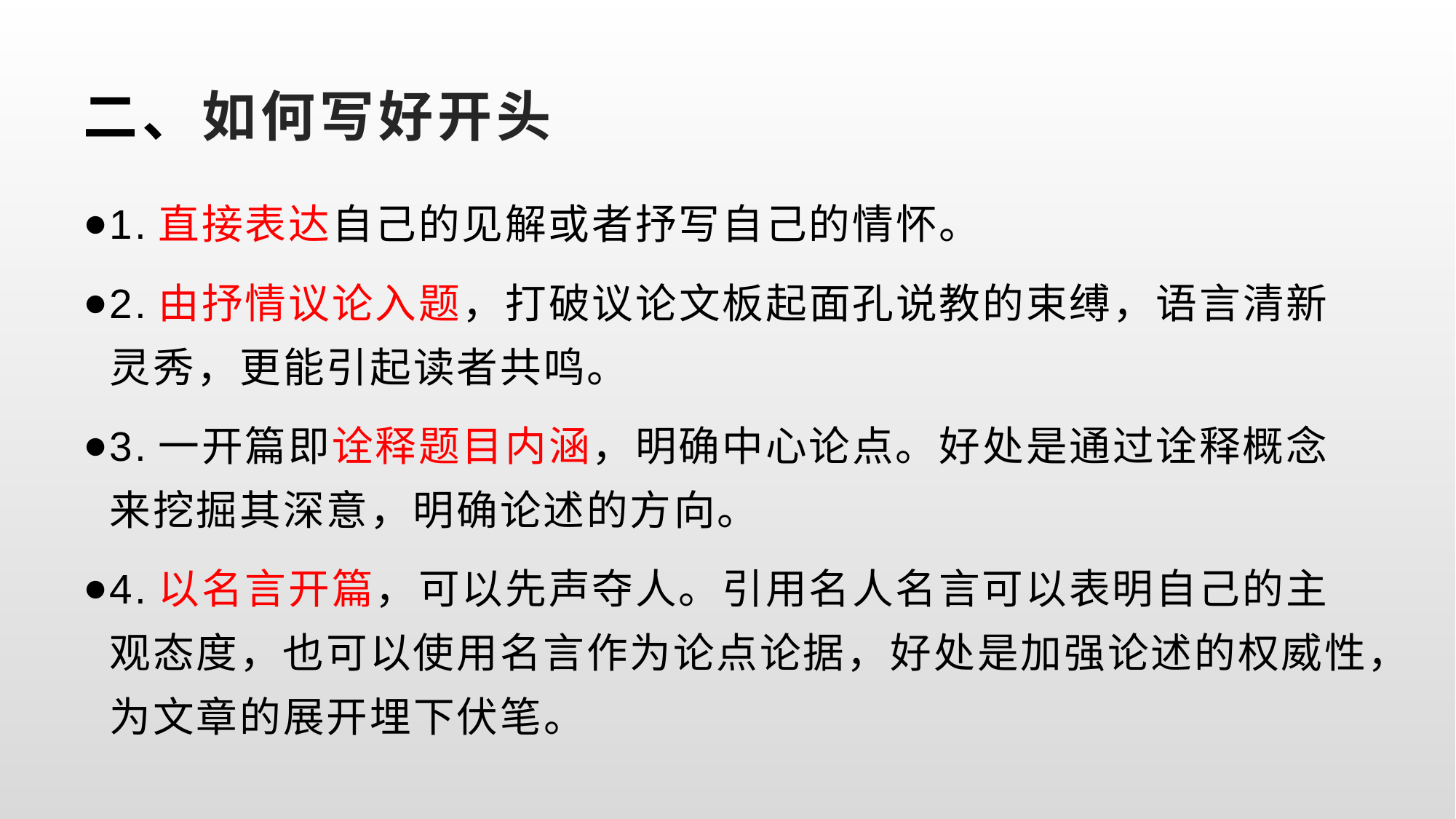

# 二、如何写好开头
1.直接表达自己的见解或者抒写自己的情怀。
2.由抒情议论入题，打破议论文板起面孔说教的束缚，语言清新灵秀，更能引起读者共鸣。
3.一开篇即诠释题目内涵，明确中心论点。好处是通过诠释概念来挖掘其深意，明确论述的方向。
4.以名言开篇，可以先声夺人。引用名人名言可以表明自己的主观态度，也可以使用名言作为论点论据，好处是加强论述的权威性，为文章的展开埋下伏笔。